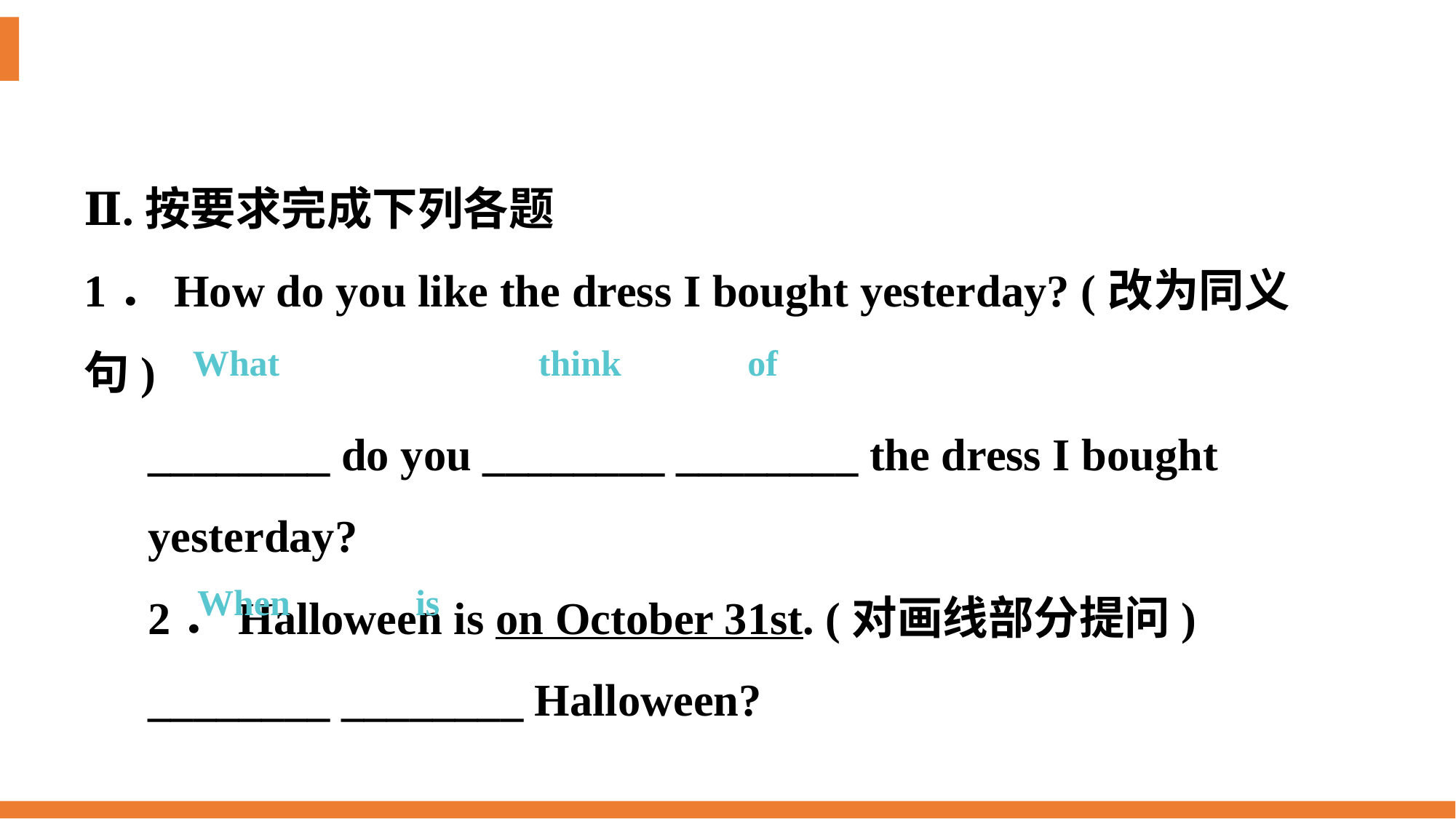

Ⅱ.按要求完成下列各题
1．How do you like the dress I bought yesterday? (改为同义句)
________ do you ________ ________ the dress I bought
yesterday?
2．Halloween is on October 31st. (对画线部分提问)
________ ________ Halloween?
What 			  think 	 of
When 		is